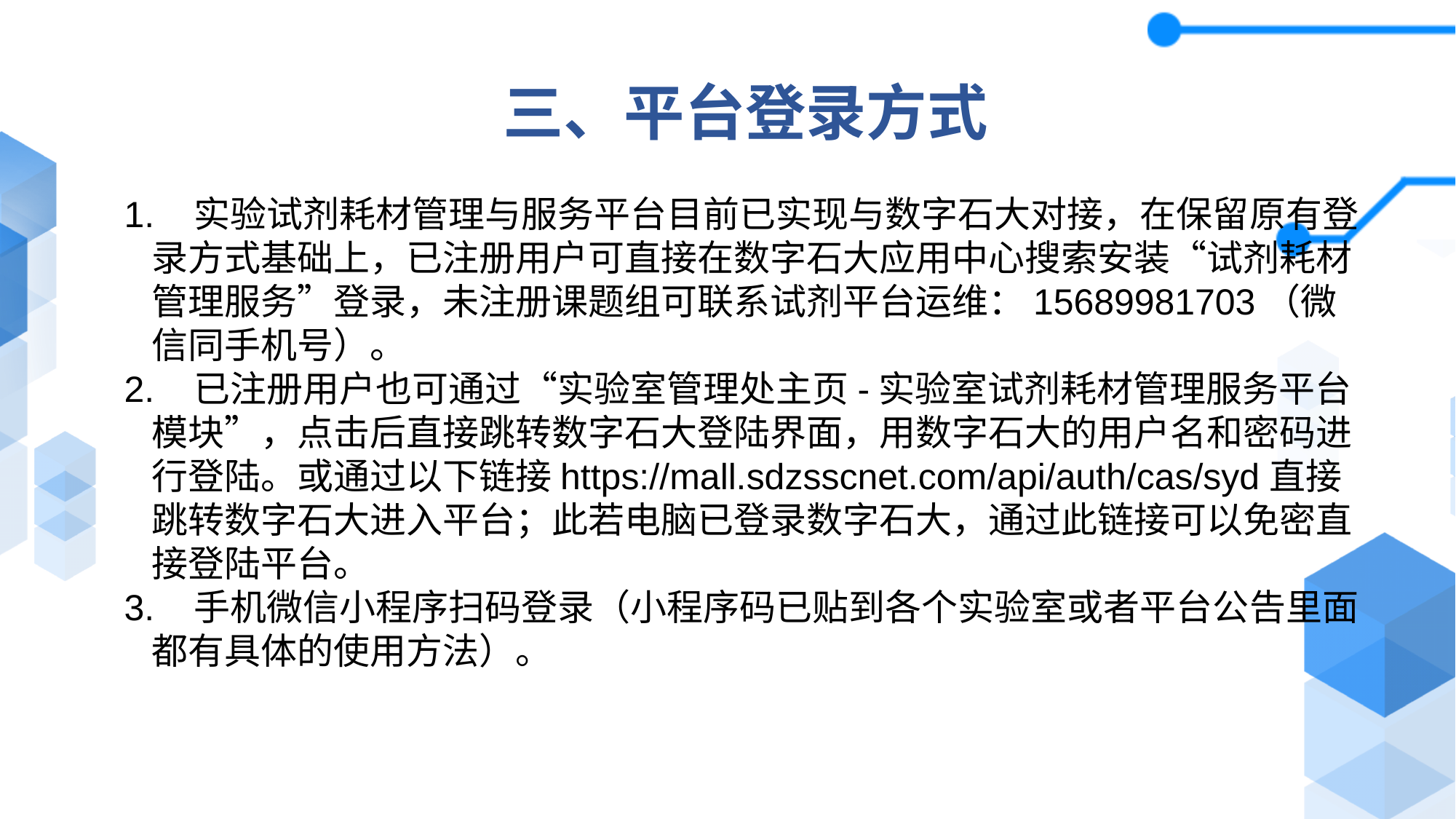

三、平台登录方式

1.   实验试剂耗材管理与服务平台目前已实现与数字石大对接，在保留原有登录方式基础上，已注册用户可直接在数字石大应用中心搜索安装“试剂耗材管理服务”登录，未注册课题组可联系试剂平台运维：15689981703（微信同手机号）。
2.   已注册用户也可通过“实验室管理处主页-实验室试剂耗材管理服务平台模块”，点击后直接跳转数字石大登陆界面，用数字石大的用户名和密码进行登陆。或通过以下链接https://mall.sdzsscnet.com/api/auth/cas/syd直接跳转数字石大进入平台；此若电脑已登录数字石大，通过此链接可以免密直接登陆平台。
3.   手机微信小程序扫码登录（小程序码已贴到各个实验室或者平台公告里面都有具体的使用方法）。